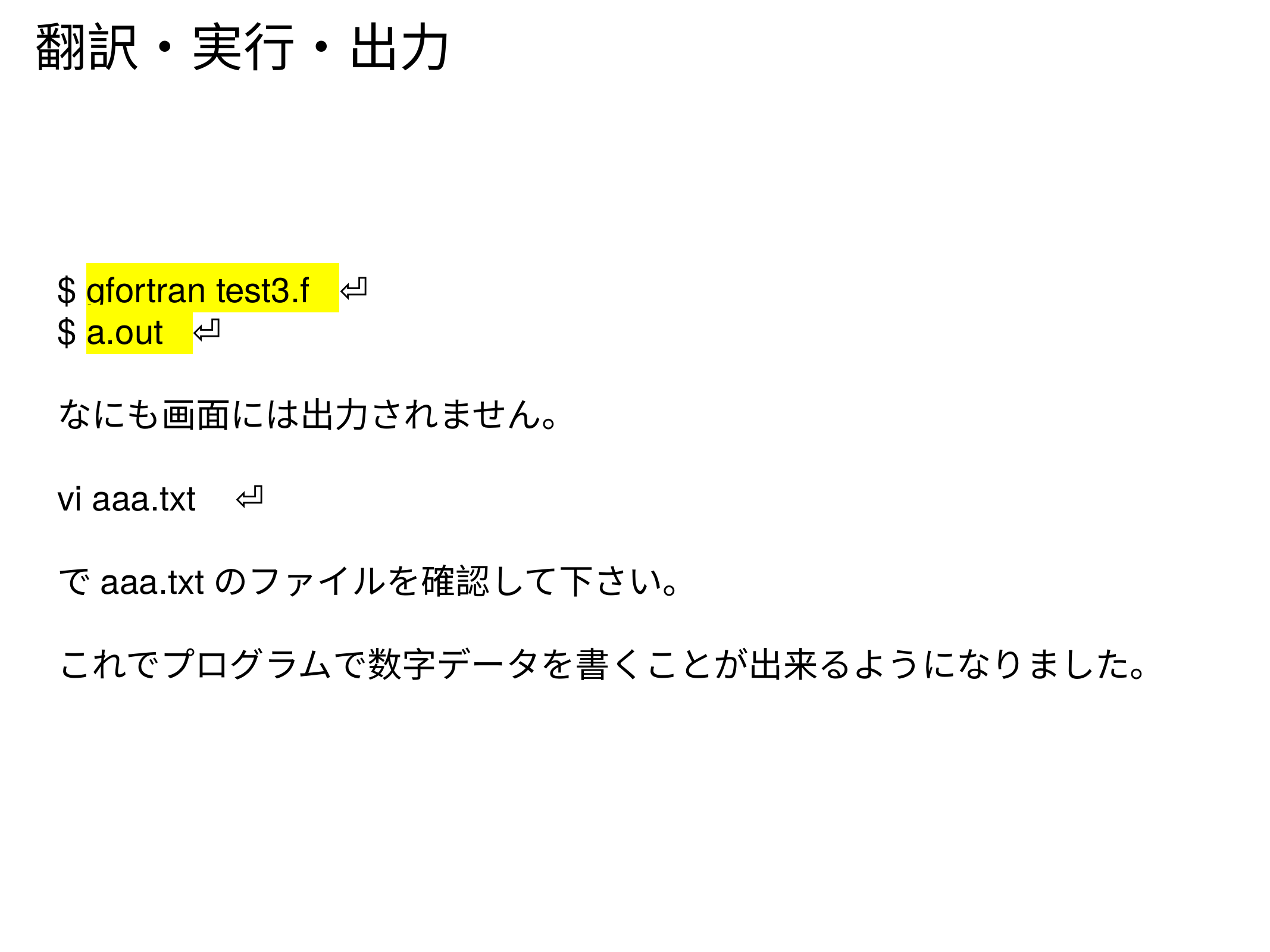

翻訳・実行・出力
$ gfortran test3.f   ⏎
$ a.out   ⏎

なにも画面には出力されません。

vi aaa.txt    ⏎

でaaa.txtのファイルを確認して下さい。

これでプログラムで数字データを書くことが出来るようになりました。